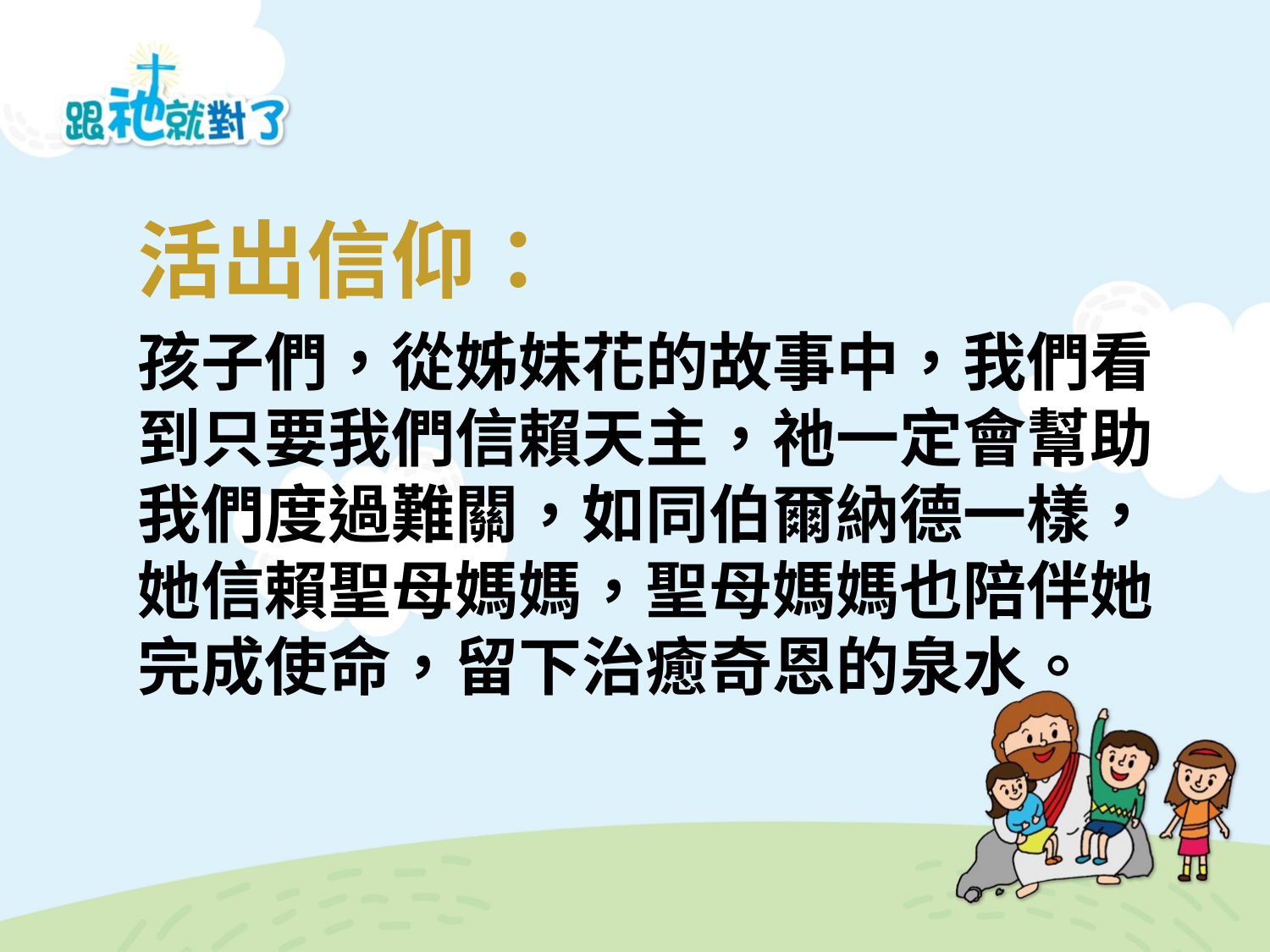

活出信仰：
孩子們，從姊妹花的故事中，我們看到只要我們信賴天主，祂一定會幫助我們度過難關，如同伯爾納德一樣，她信賴聖母媽媽，聖母媽媽也陪伴她完成使命，留下治癒奇恩的泉水。